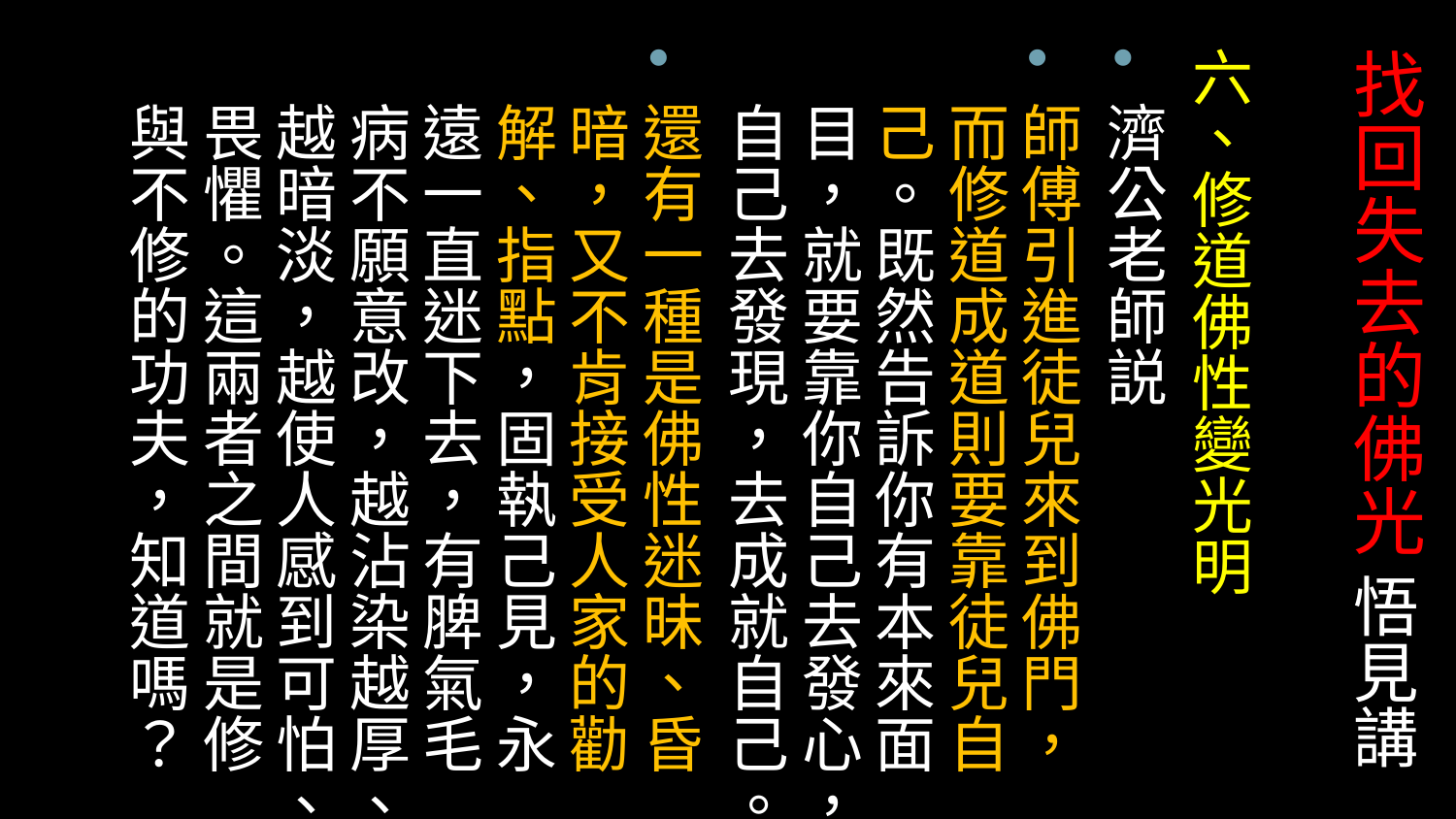

# 找回失去的佛光 悟見講
六、修道佛性變光明
濟公老師説
師傅引進徒兒來到佛門，而修道成道則要靠徒兒自己。既然告訴你有本來面目，就要靠你自己去發心，自己去發現，去成就自己。
還有一種是佛性迷昧、昏暗，又不肯接受人家的勸解、指點，固執己見，永遠一直迷下去，有脾氣毛病不願意改，越沾染越厚、越暗淡，越使人感到可怕、畏懼。這兩者之間就是修與不修的功夫，知道嗎？